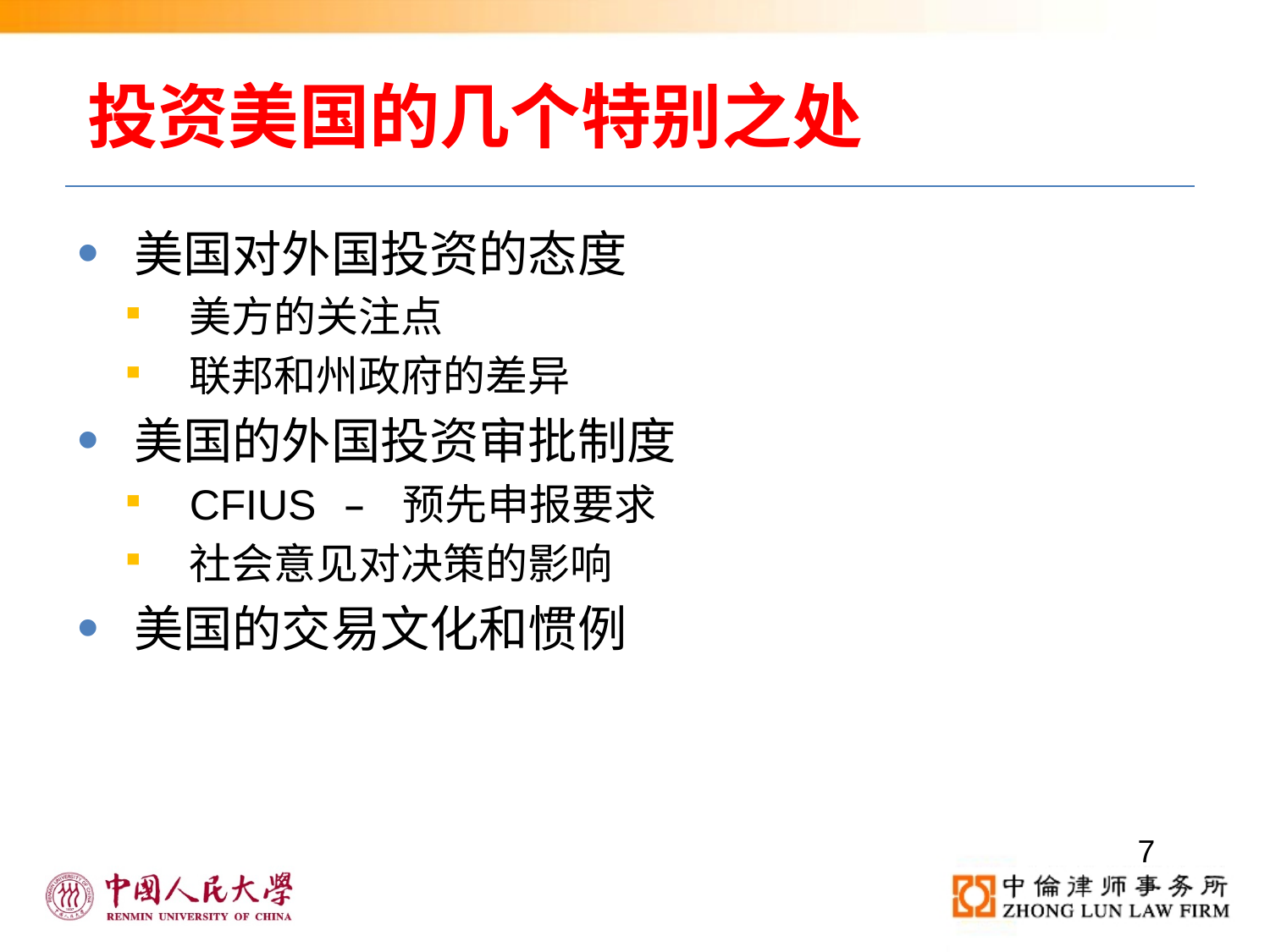

# 投资美国的几个特别之处
美国对外国投资的态度
美方的关注点
联邦和州政府的差异
美国的外国投资审批制度
CFIUS – 预先申报要求
社会意见对决策的影响
美国的交易文化和惯例
7